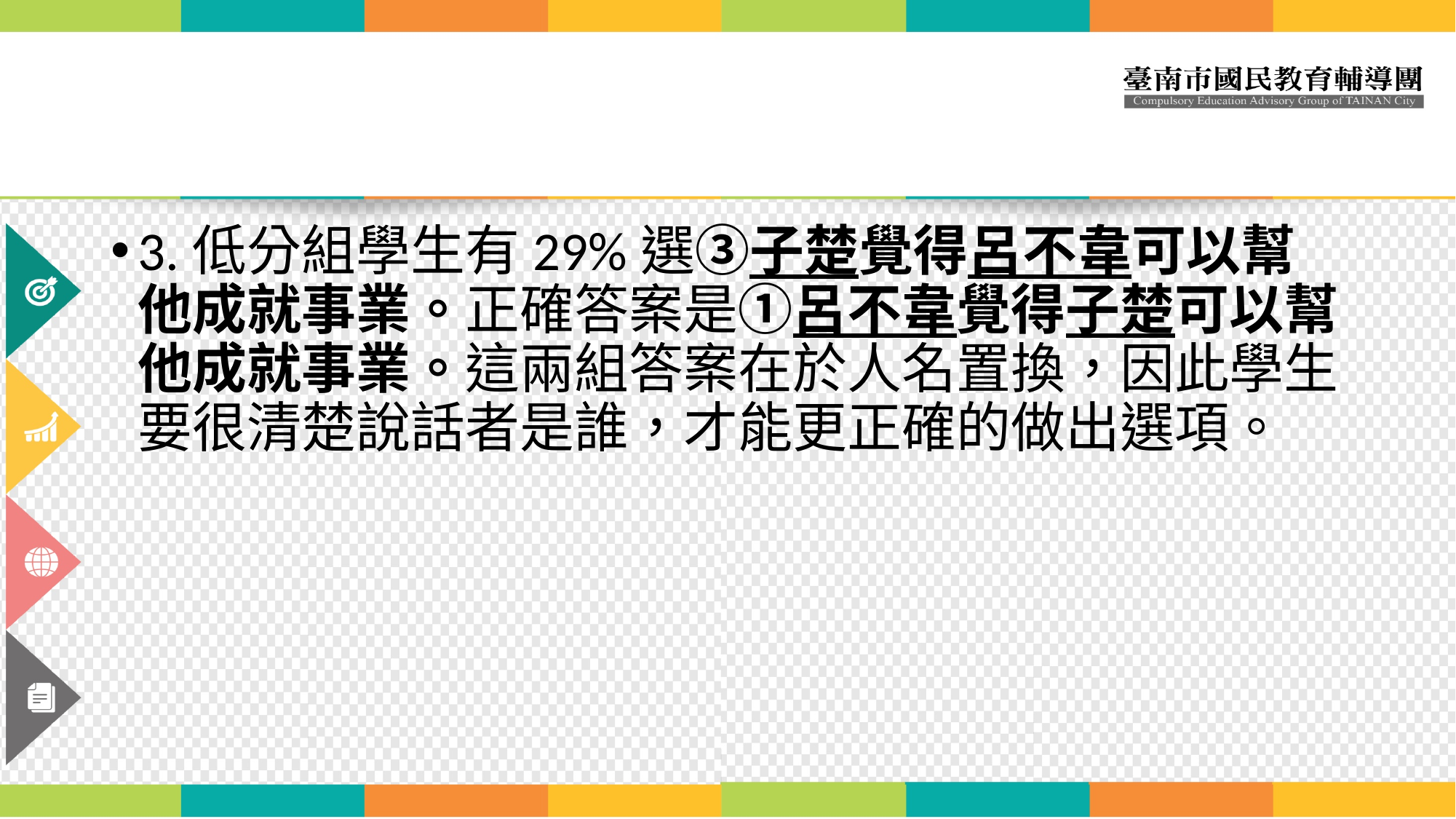

3.低分組學生有29%選③子楚覺得呂不韋可以幫他成就事業。正確答案是①呂不韋覺得子楚可以幫他成就事業。這兩組答案在於人名置換，因此學生要很清楚說話者是誰，才能更正確的做出選項。